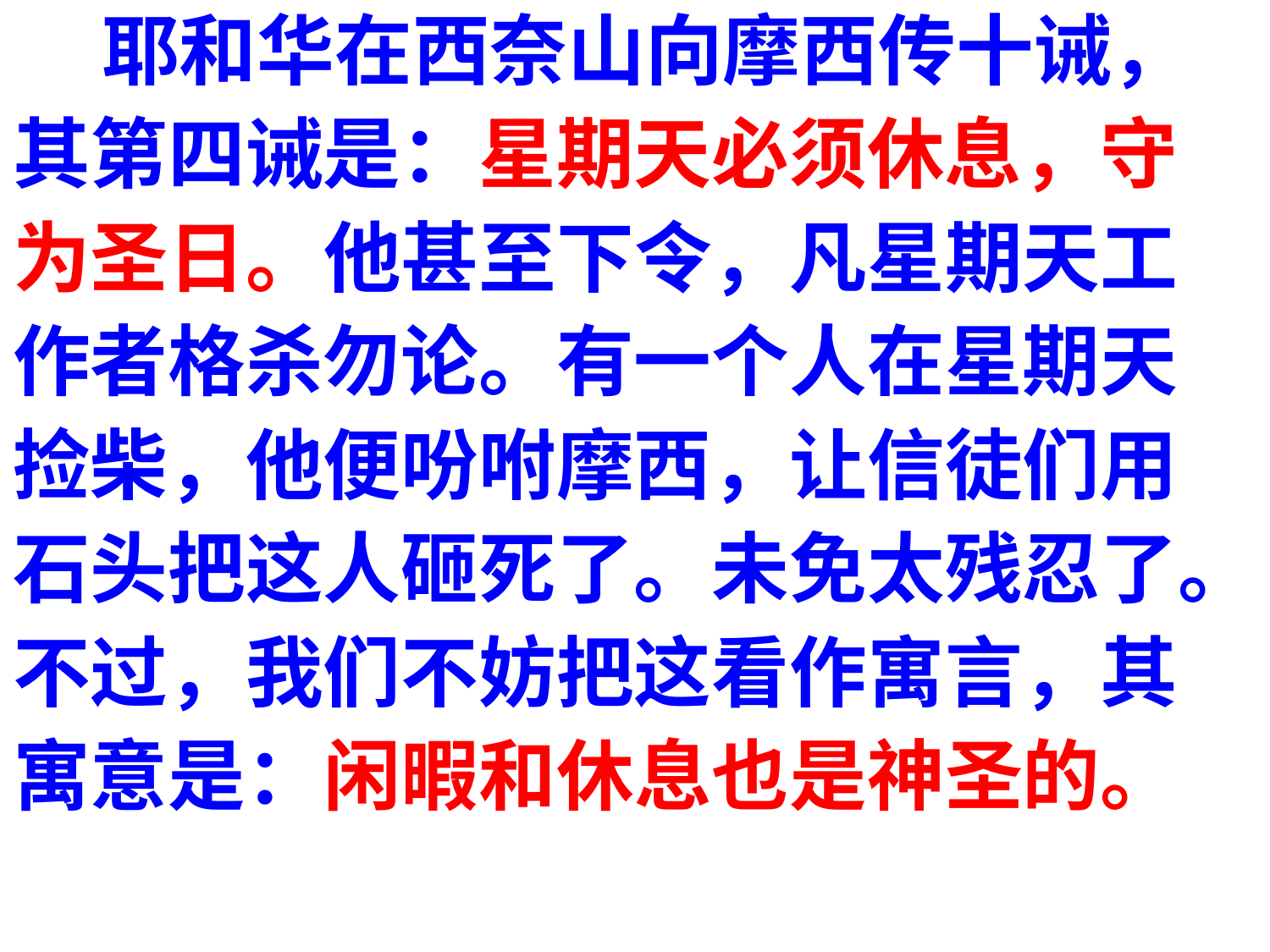

耶和华在西奈山向摩西传十诫，
其第四诫是：星期天必须休息，守
为圣日。他甚至下令，凡星期天工
作者格杀勿论。有一个人在星期天
捡柴，他便吩咐摩西，让信徒们用
石头把这人砸死了。未免太残忍了。
不过，我们不妨把这看作寓言，其
寓意是：闲暇和休息也是神圣的。